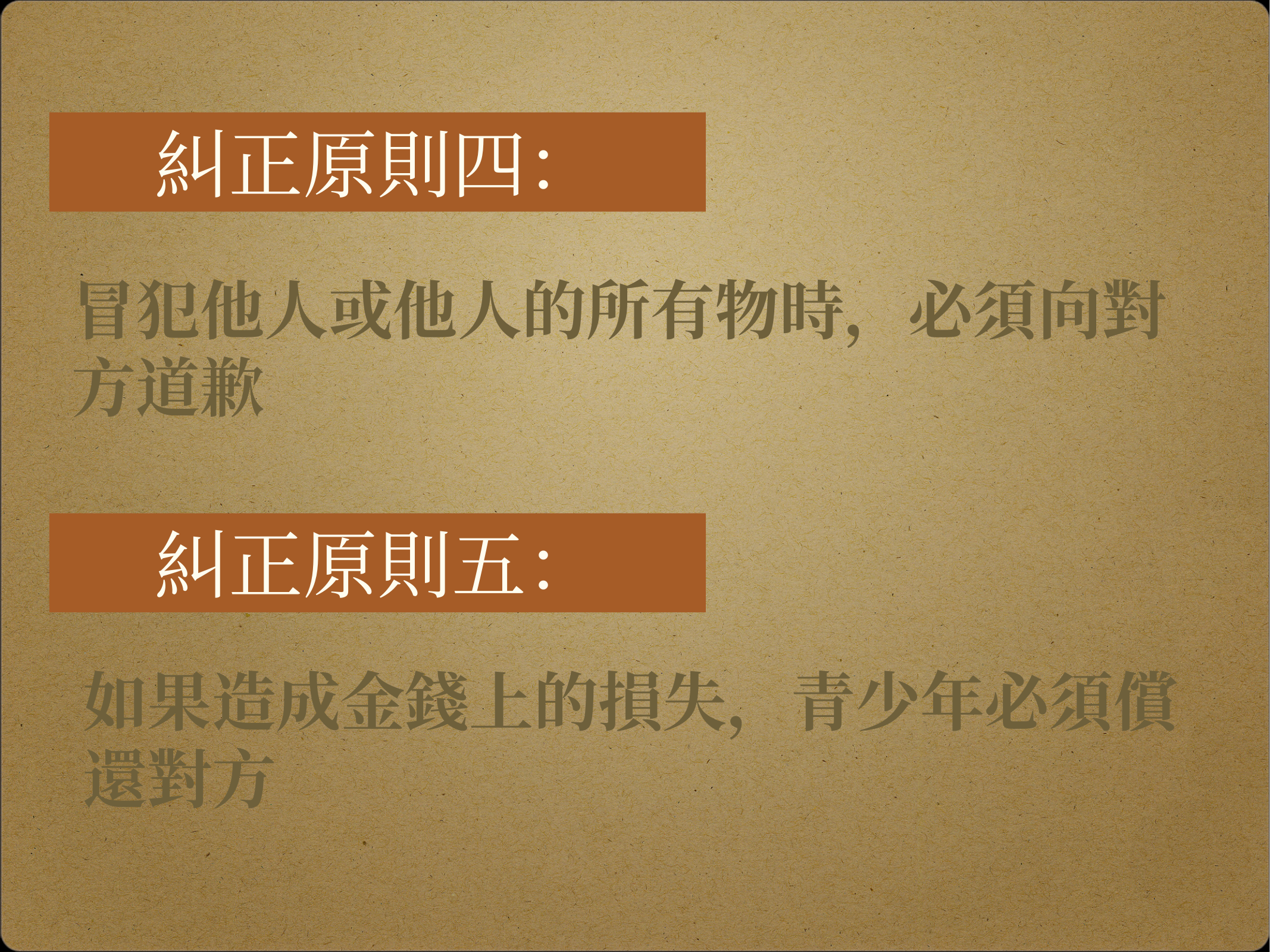

糾正原則四：
冒犯他人或他人的所有物時，必須向對方道歉
糾正原則五：
如果造成金錢上的損失，青少年必須償還對方